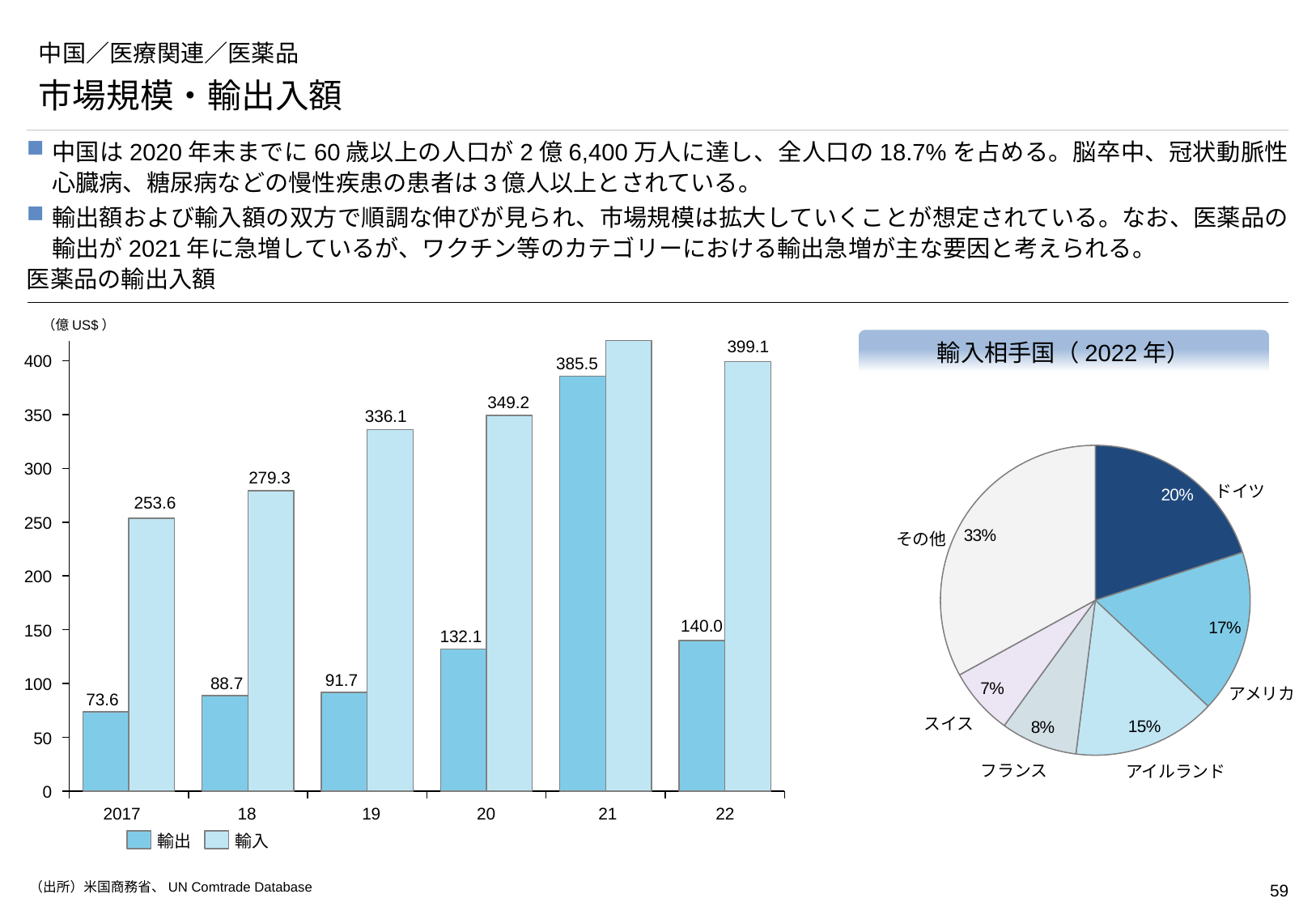

# 中国／医療関連／医薬品
市場規模・輸出入額
中国は2020年末までに60歳以上の人口が2億6,400万人に達し、全人口の18.7%を占める。脳卒中、冠状動脈性心臓病、糖尿病などの慢性疾患の患者は3億人以上とされている。
輸出額および輸入額の双方で順調な伸びが見られ、市場規模は拡大していくことが想定されている。なお、医薬品の輸出が2021年に急増しているが、ワクチン等のカテゴリーにおける輸出急増が主な要因と考えられる。
医薬品の輸出入額
（億US$）

### Chart

| Category |  |  |
|---|---|---|
輸入相手国（2022年）
399.1
400
385.5
349.2
350
336.1

### Chart

| Category |  |
|---|---|

### Chart

| Category |
|---|
300
279.3
ドイツ
253.6
250
その他
200
140.0
150
132.1
91.7
88.7
100
アメリカ
73.6
スイス
50
フランス
アイルランド
0
2017
18
19
20
21
22
輸出
輸入

（出所）米国商務省、UN Comtrade Database